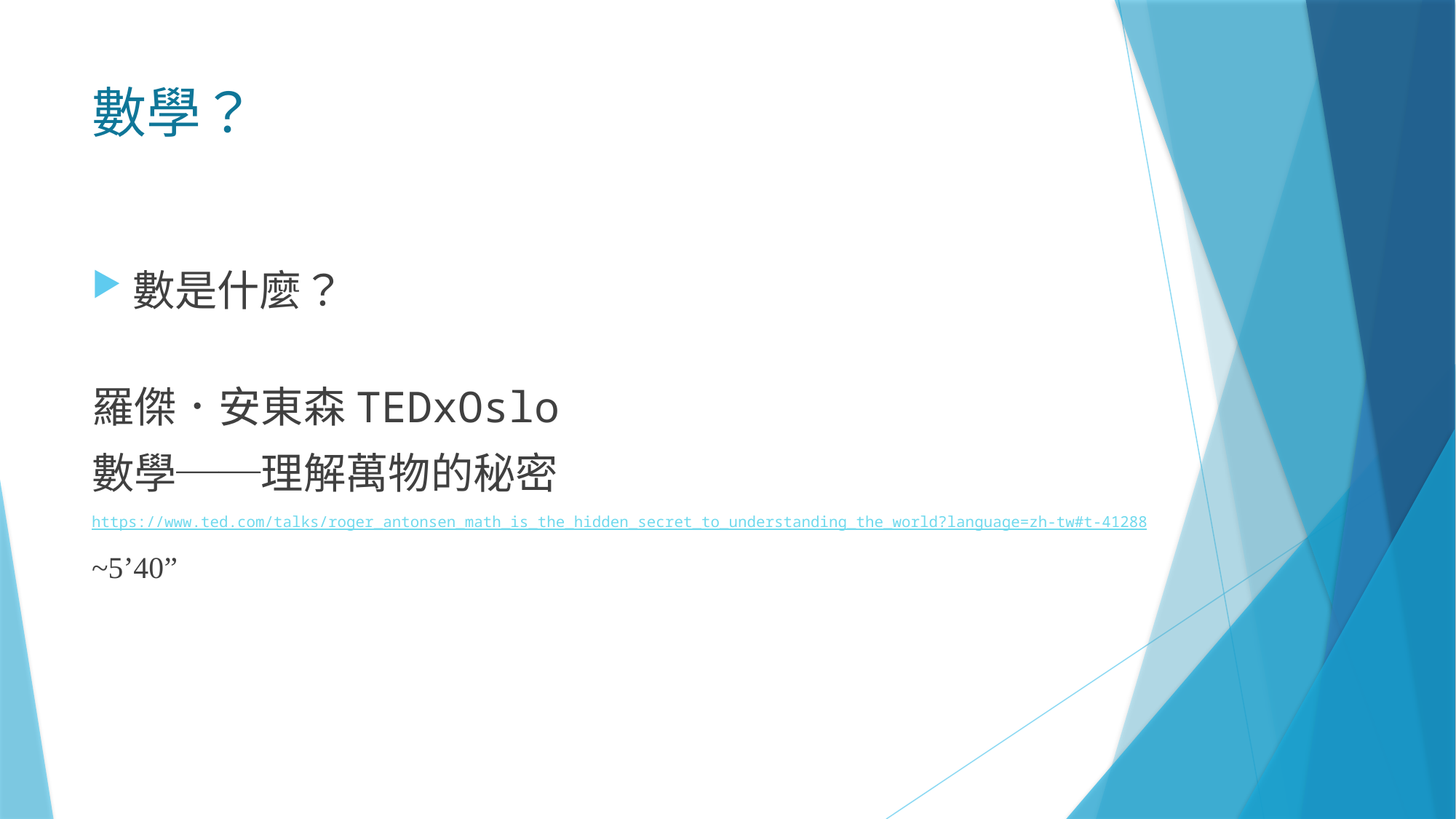

# 數學？
數是什麼？
羅傑．安東森TEDxOslo
數學──理解萬物的秘密
https://www.ted.com/talks/roger_antonsen_math_is_the_hidden_secret_to_understanding_the_world?language=zh-tw#t-41288
~5’40”